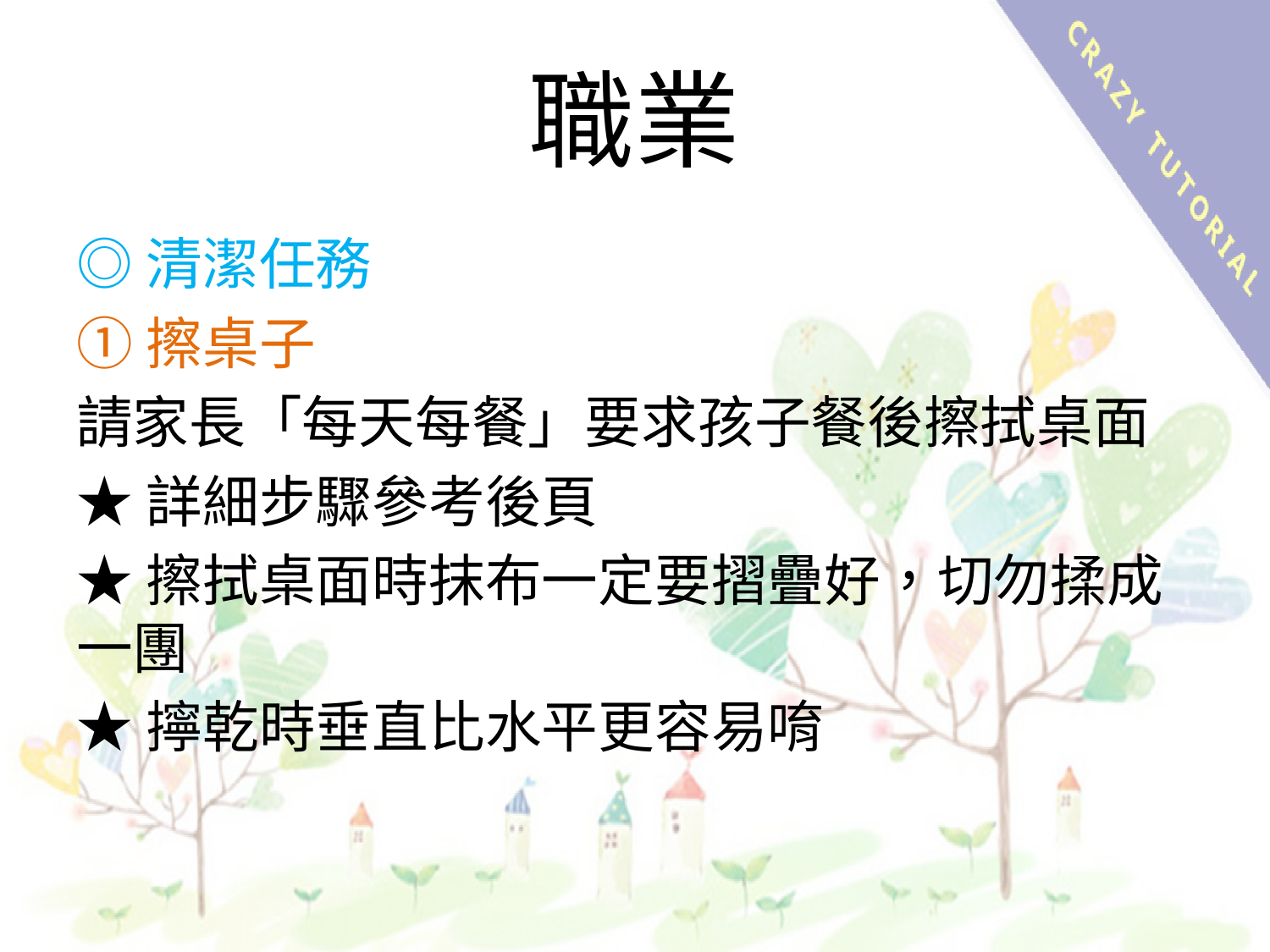

# 職業
◎清潔任務
①擦桌子
請家長「每天每餐」要求孩子餐後擦拭桌面
★詳細步驟參考後頁
★擦拭桌面時抹布一定要摺疊好，切勿揉成一團
★擰乾時垂直比水平更容易唷